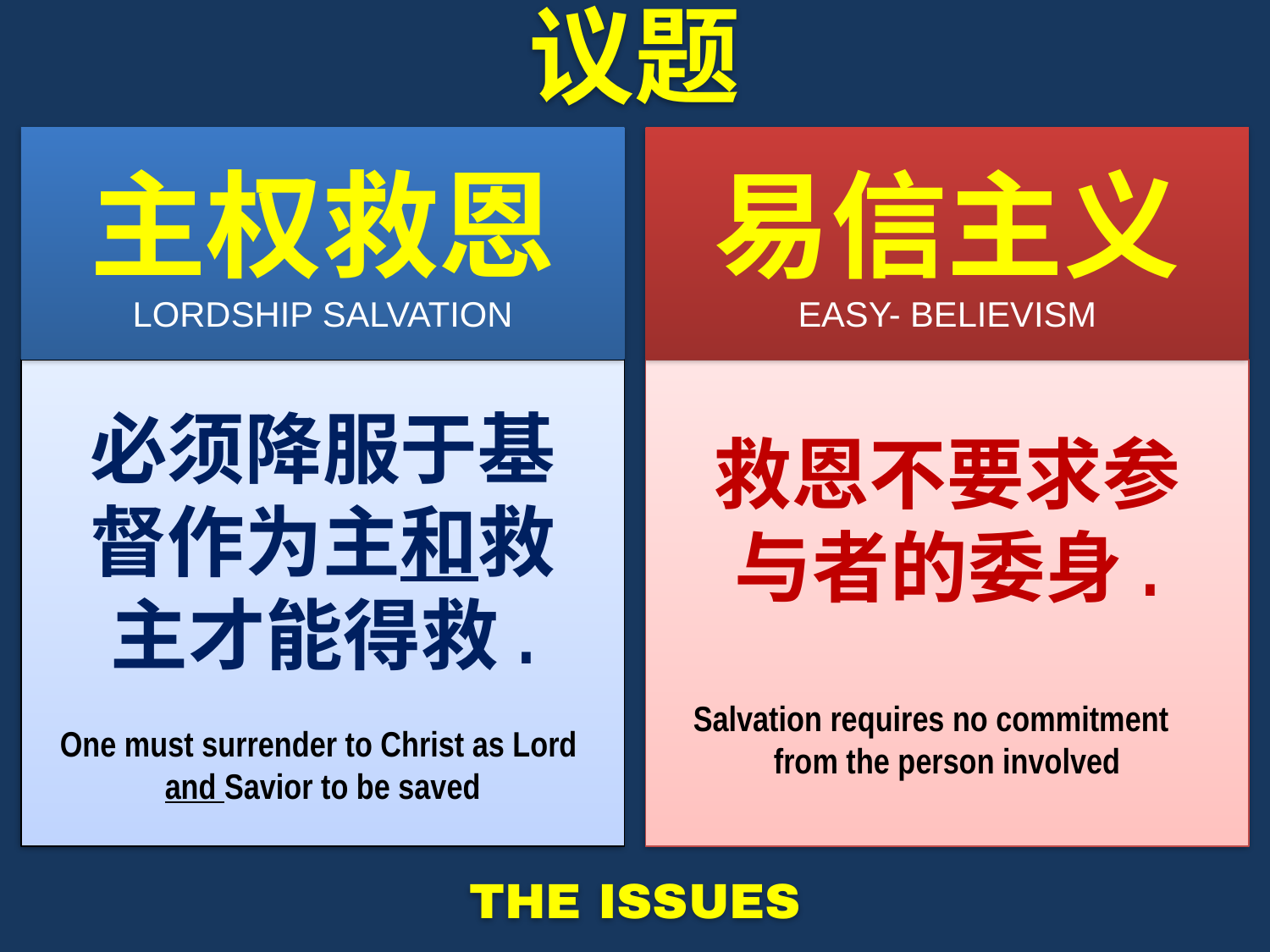

议题
主权救恩
LORDSHIP SALVATION
易信主义
EASY- BELIEVISM
必须降服于基
督作为主和救
主才能得救.

One must surrender to Christ as Lord  and Savior to be saved
救恩不要求参
与者的委身.

Salvation requires no commitment     from the person involved
THE ISSUES